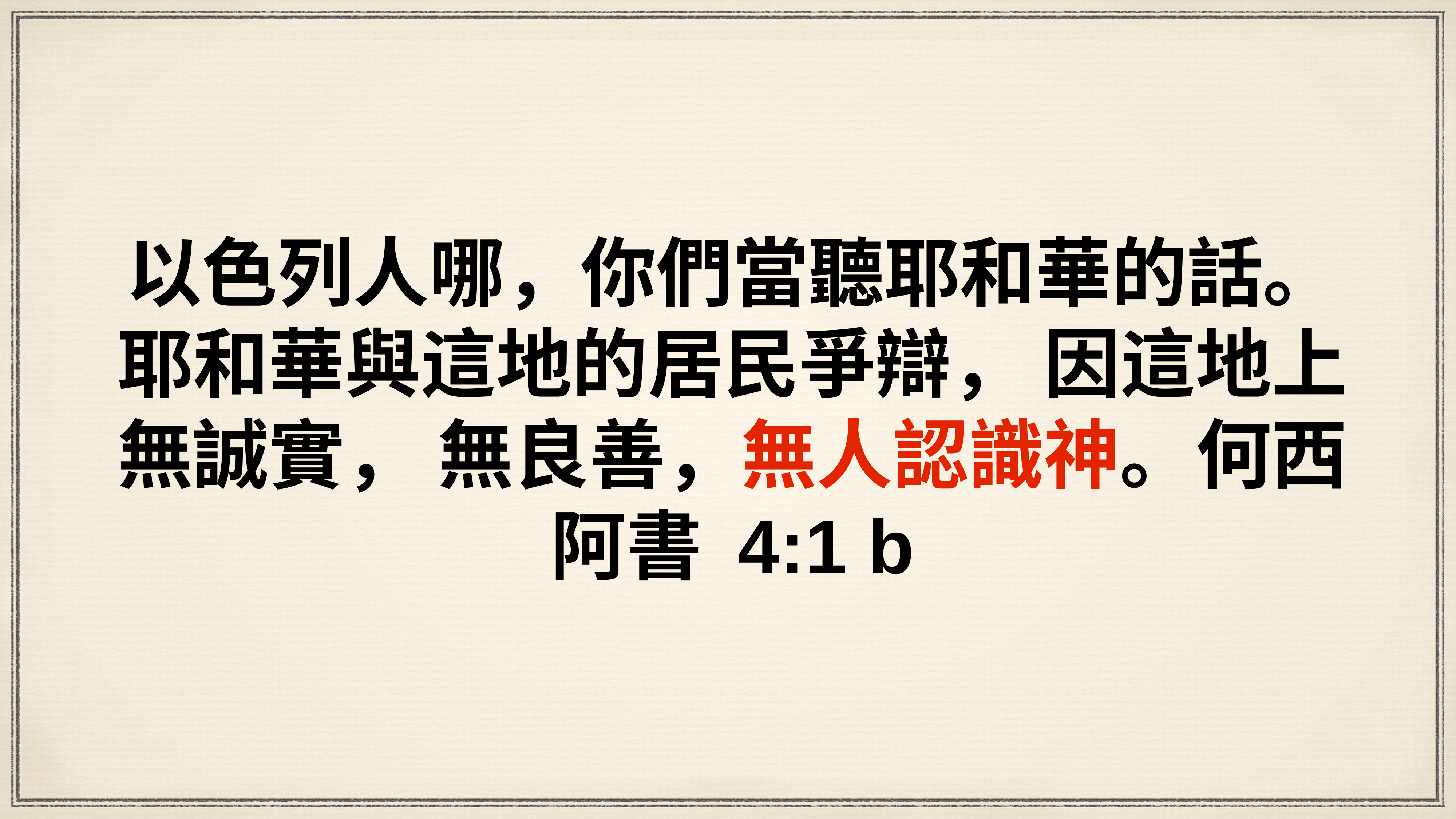

# 以色列人哪，你們當聽耶和華的話。 耶和華與這地的居民爭辯， 因這地上無誠實， 無良善，無人認識神。何⻄阿書 4:1 b